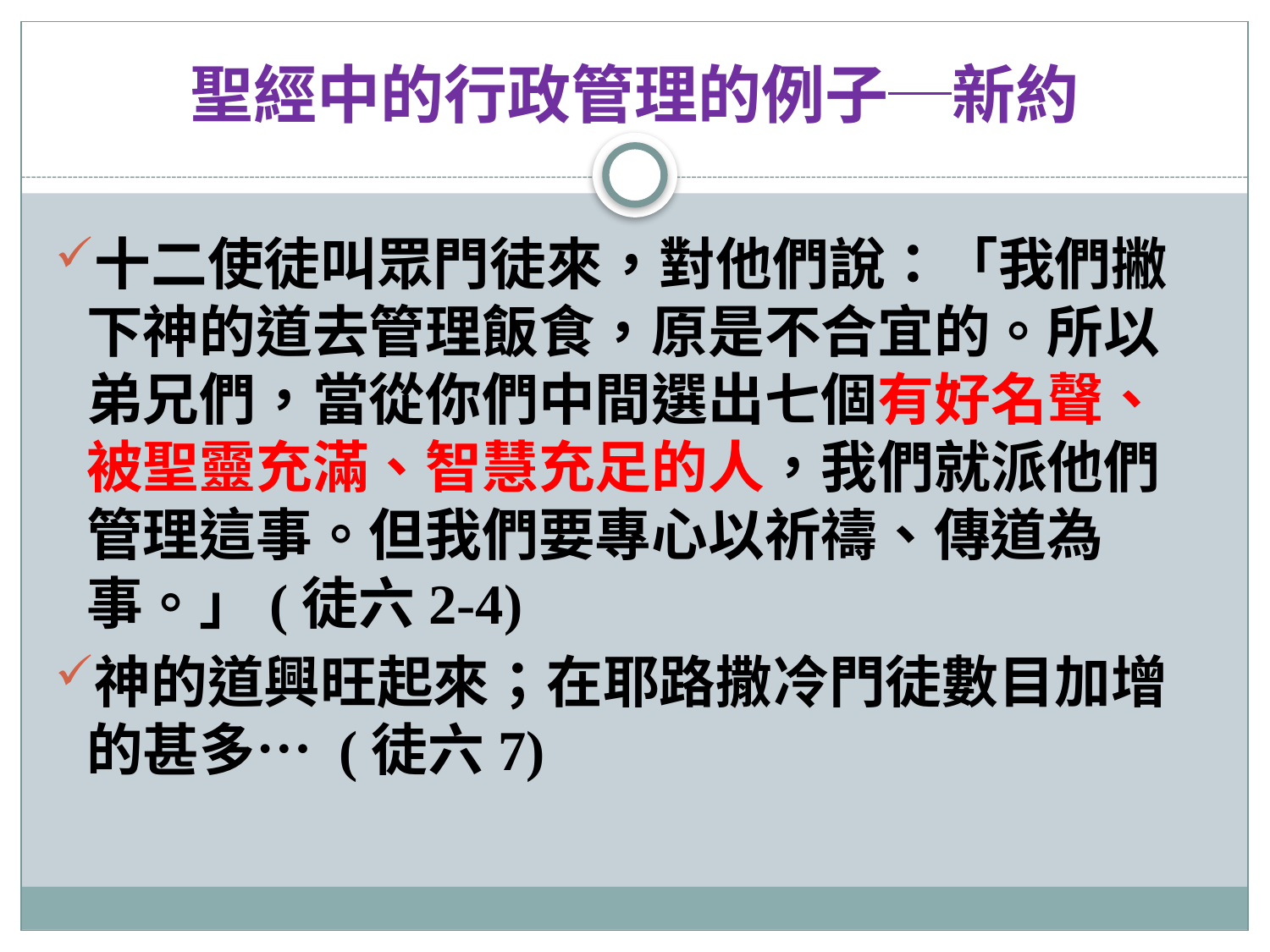

# 聖經中的行政管理的例子─新約
十二使徒叫眾門徒來，對他們說：「我們撇下神的道去管理飯食，原是不合宜的。所以弟兄們，當從你們中間選出七個有好名聲、被聖靈充滿、智慧充足的人，我們就派他們管理這事。但我們要專心以祈禱、傳道為事。」(徒六2-4)
神的道興旺起來；在耶路撒冷門徒數目加增的甚多… (徒六7)